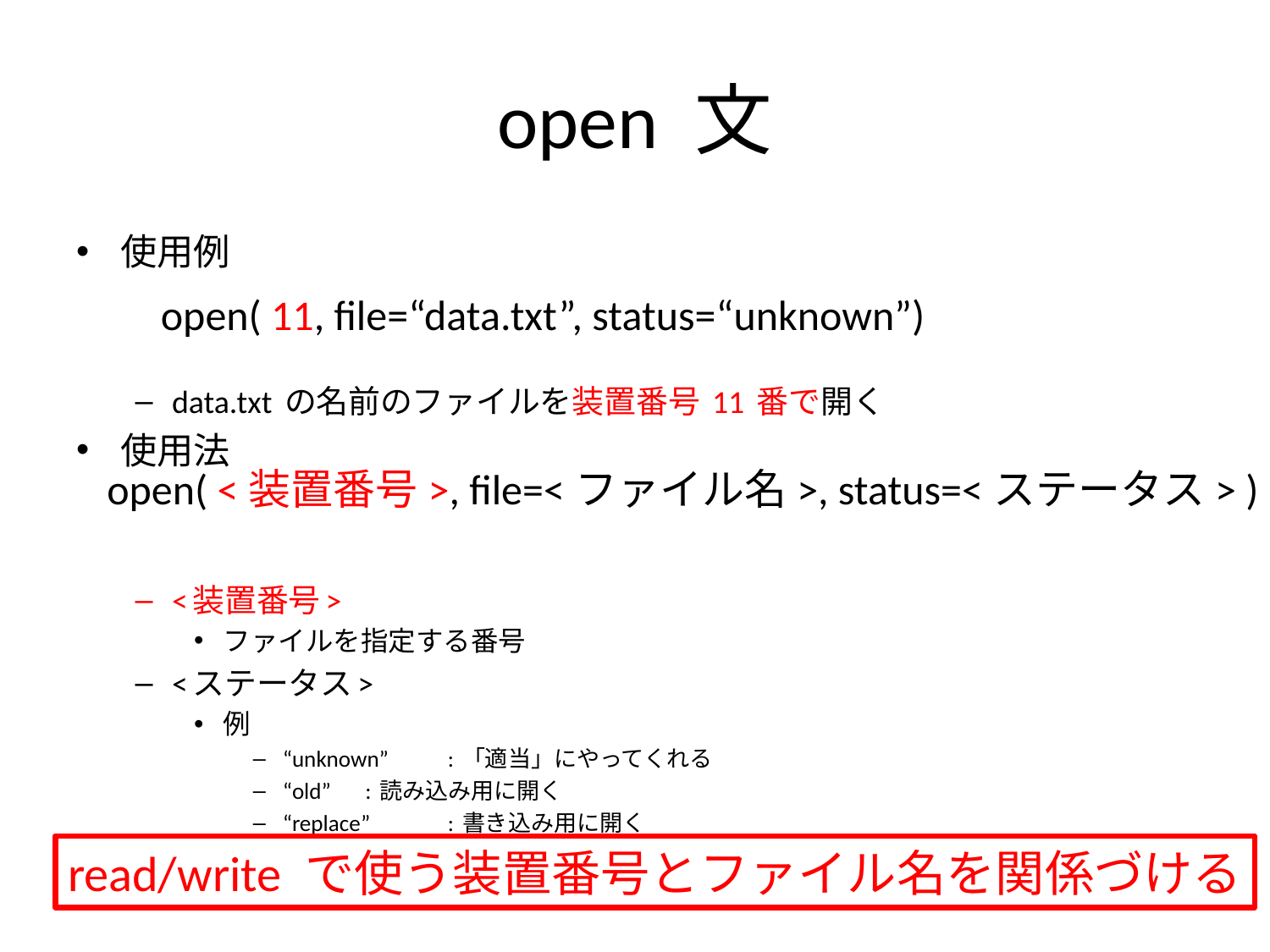

# open 文
使用例

data.txt の名前のファイルを装置番号 11 番で開く
使用法

<装置番号>
ファイルを指定する番号
<ステータス>
例
“unknown”	: 「適当」にやってくれる
“old”	: 読み込み用に開く
“replace”	: 書き込み用に開く

open( 11, file=“data.txt”, status=“unknown”)
open( <装置番号>, file=<ファイル名>, status=<ステータス> )
read/write で使う装置番号とファイル名を関係づける